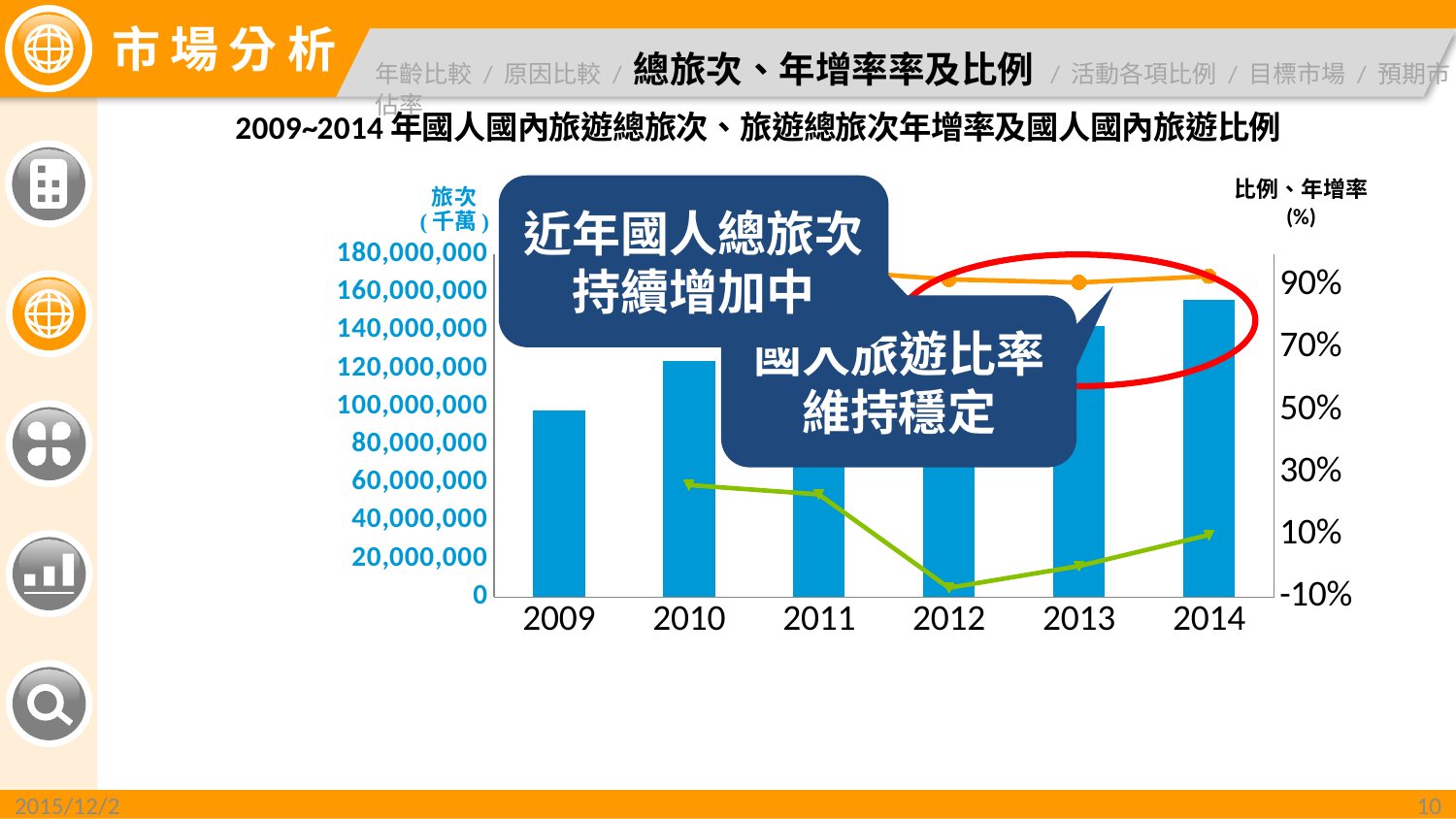

年齡比較 / 原因比較 / 總旅次、年增率率及比例 / 活動各項比例 / 目標市場 / 預期市佔率

### Chart: 2009~2014年國人國內旅遊總旅次、旅遊總旅次年增率及國人國內旅遊比例

| Category | 國人國內旅遊總旅次 | 國人國內旅遊比例 | 國人國內旅遊總旅次年增率 |
|---|---|---|---|
| 2009 | 97990000.0 | 0.93 | None |
| 2010 | 123937000.0 | 0.94 | 0.26 |
| 2011 | 152268000.0 | 0.95 | 0.23 |
| 2012 | 142069000.0 | 0.92 | -0.07 |
| 2013 | 142615000.0 | 0.91 | 0.0 |
| 2014 | 156260000.0 | 0.93 | 0.1 |
比例、年增率
(%)
近年國人總旅次
持續增加中

國人旅遊比率
維持穩定
2015/12/2
10